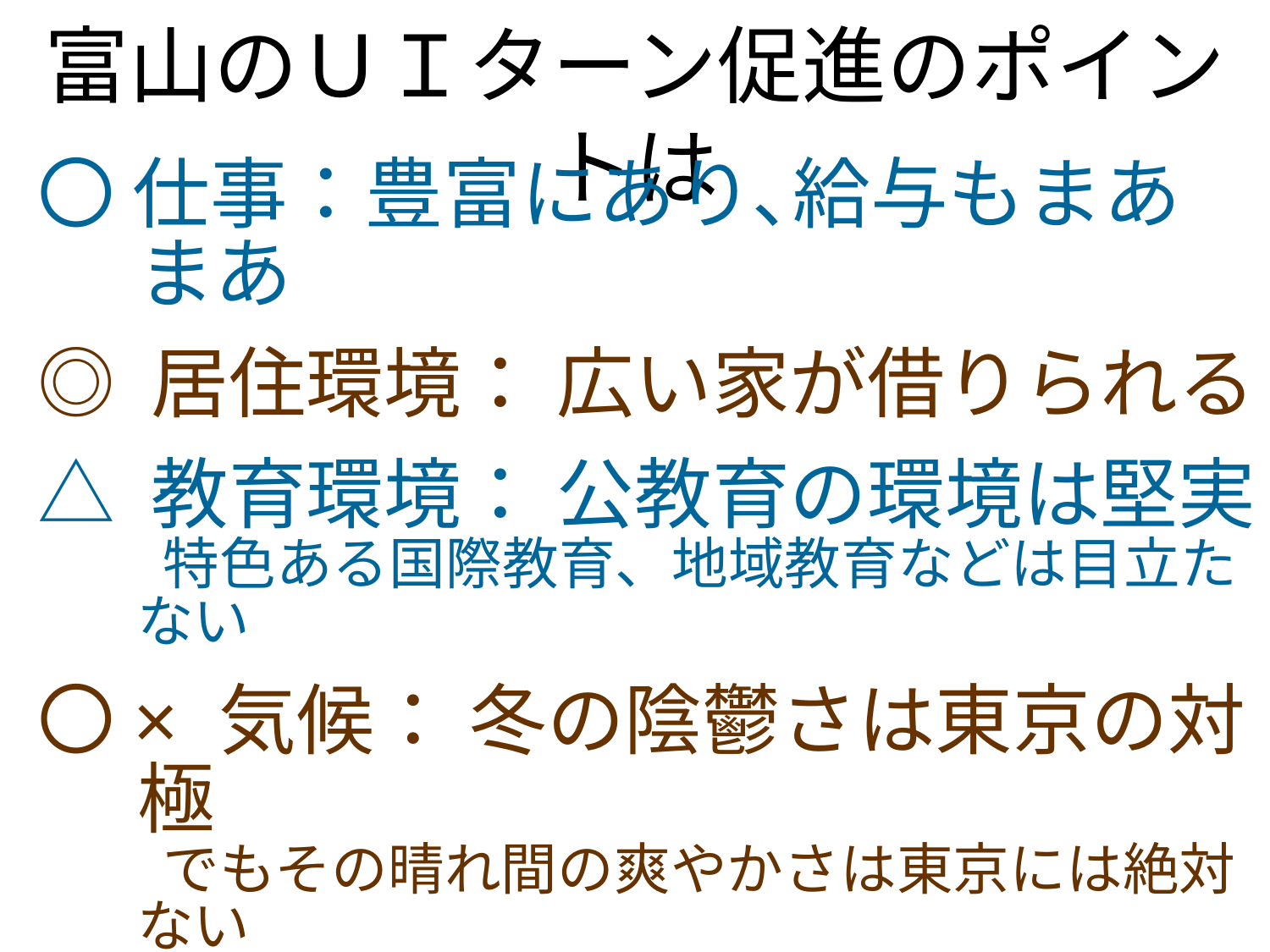

富山のＵＩターン促進のポイントは
〇 仕事：豊富にあり､給与もまあまあ
◎ 居住環境： 広い家が借りられる
△ 教育環境： 公教育の環境は堅実
　　 特色ある国際教育、地域教育などは目立たない
〇× 気候： 冬の陰鬱さは東京の対極
　　 でもその晴れ間の爽やかさは東京には絶対ない
〇× 足： 車は至便/歩く暮らしは不便
〇× 遊び： 自然は最高/町は寂しい